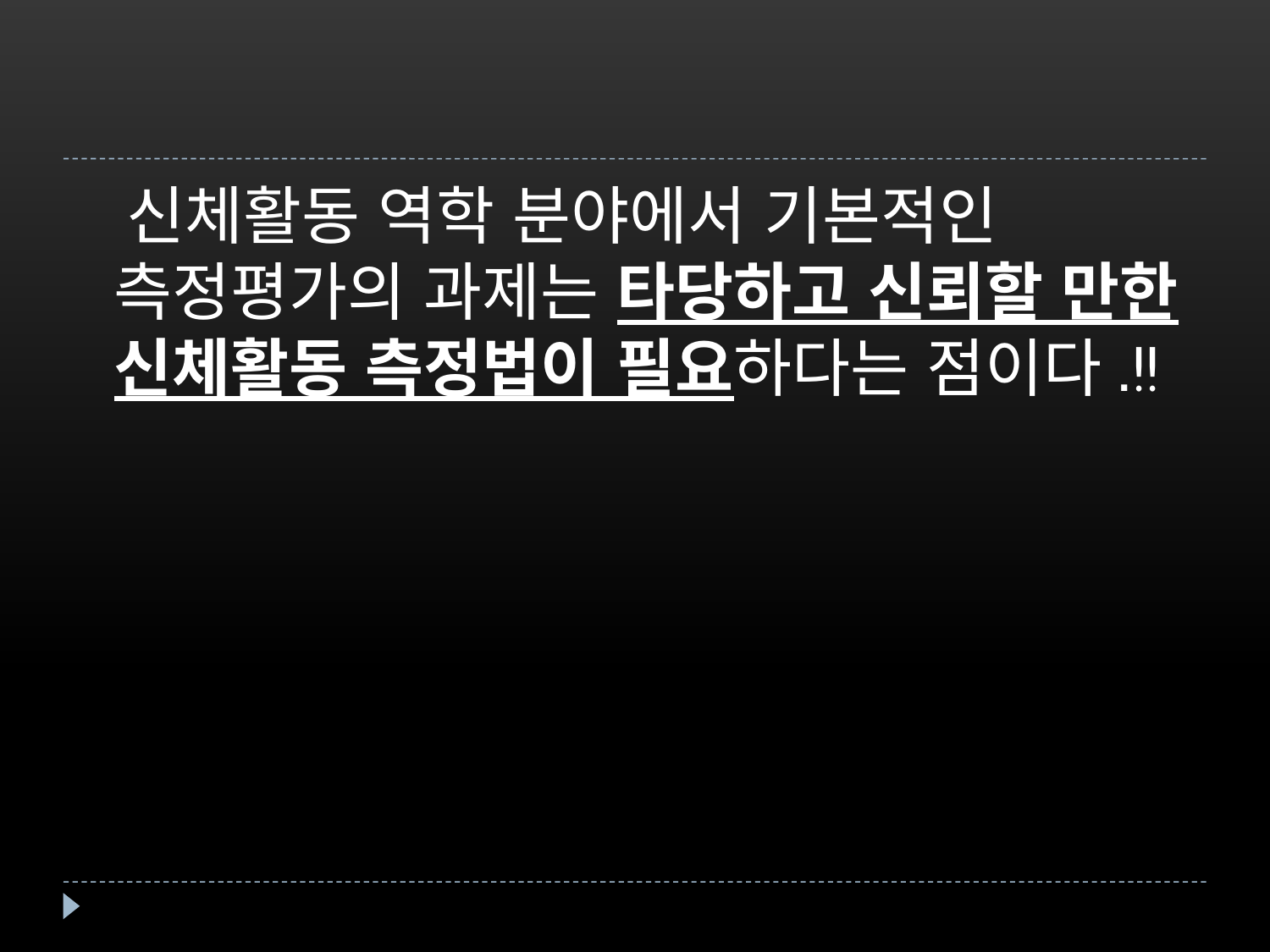

#
  신체활동 역학 분야에서 기본적인 측정평가의 과제는 타당하고 신뢰할 만한 신체활동 측정법이 필요하다는 점이다.!!